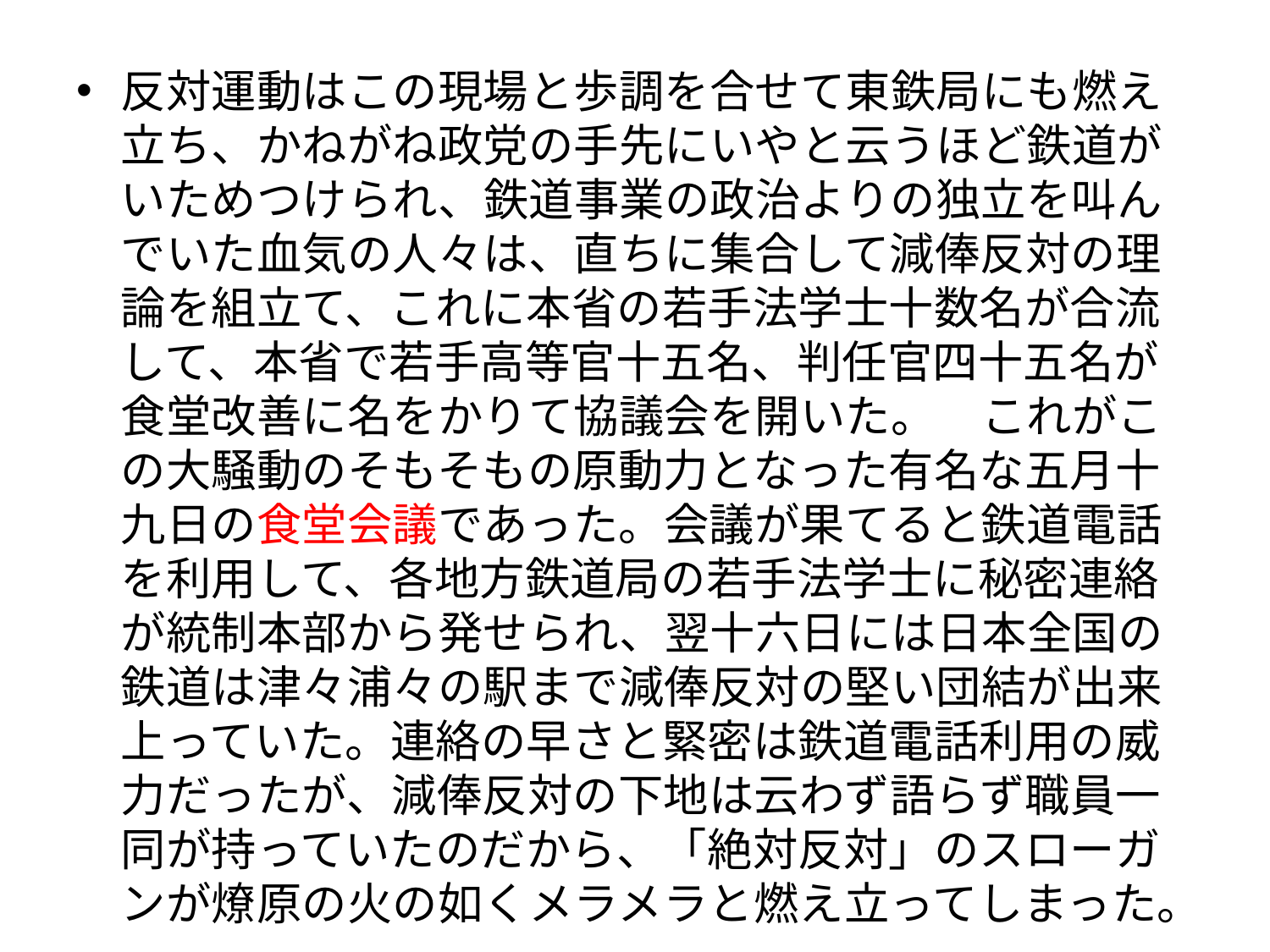

反対運動はこの現場と歩調を合せて東鉄局にも燃え立ち、かねがね政党の手先にいやと云うほど鉄道がいためつけられ、鉄道事業の政治よりの独立を叫んでいた血気の人々は、直ちに集合して減俸反対の理論を組立て、これに本省の若手法学士十数名が合流して、本省で若手高等官十五名、判任官四十五名が食堂改善に名をかりて協議会を開いた。　これがこの大騒動のそもそもの原動力となった有名な五月十九日の食堂会議であった。会議が果てると鉄道電話を利用して、各地方鉄道局の若手法学士に秘密連絡が統制本部から発せられ、翌十六日には日本全国の鉄道は津々浦々の駅まで減俸反対の堅い団結が出来上っていた。連絡の早さと緊密は鉄道電話利用の威力だったが、減俸反対の下地は云わず語らず職員一同が持っていたのだから、「絶対反対」のスローガンが燎原の火の如くメラメラと燃え立ってしまった。